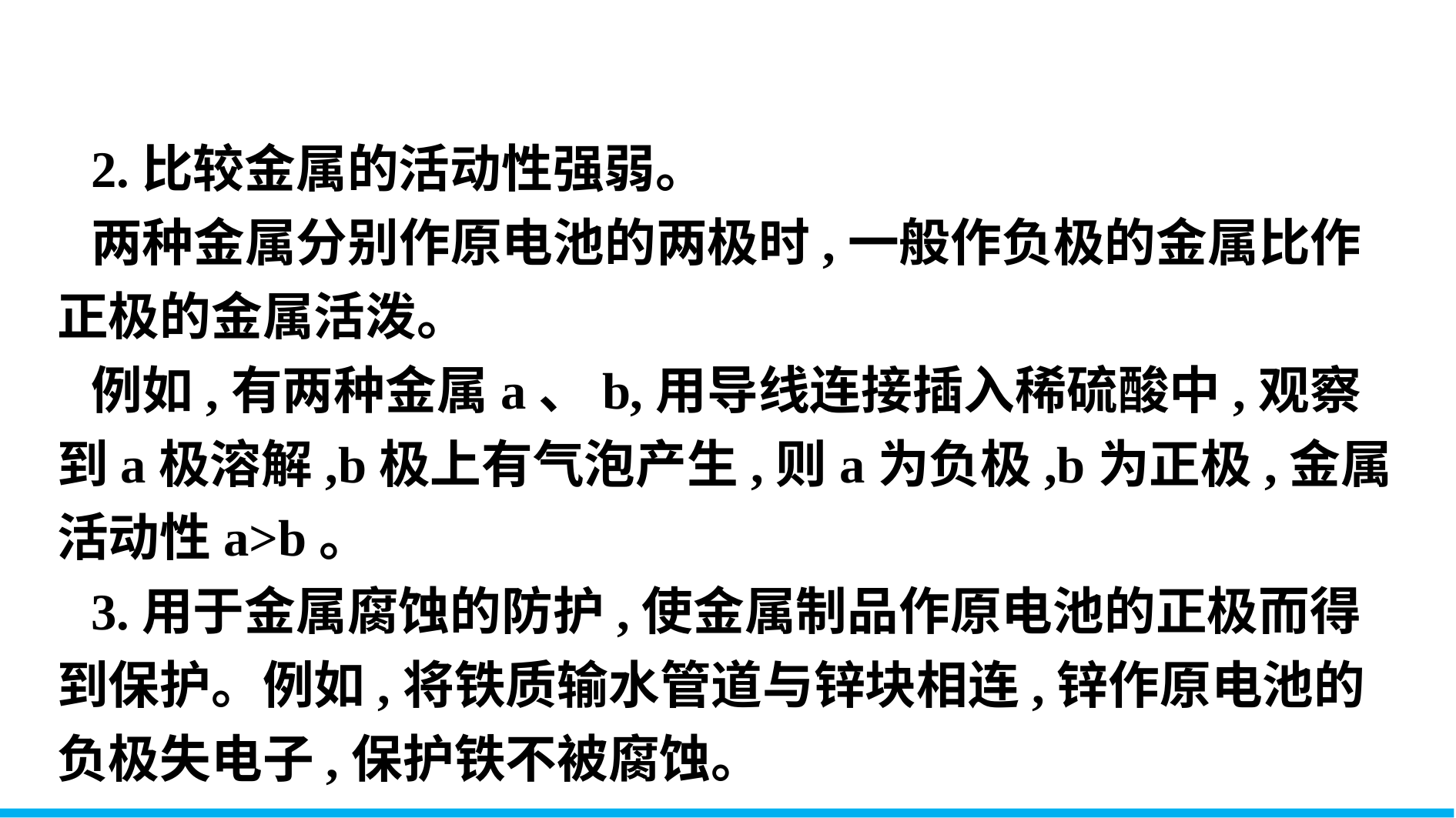

2.比较金属的活动性强弱。
两种金属分别作原电池的两极时,一般作负极的金属比作正极的金属活泼。
例如,有两种金属a、b,用导线连接插入稀硫酸中,观察到a极溶解,b极上有气泡产生,则a为负极,b为正极,金属活动性a>b。
3.用于金属腐蚀的防护,使金属制品作原电池的正极而得到保护。例如,将铁质输水管道与锌块相连,锌作原电池的负极失电子,保护铁不被腐蚀。